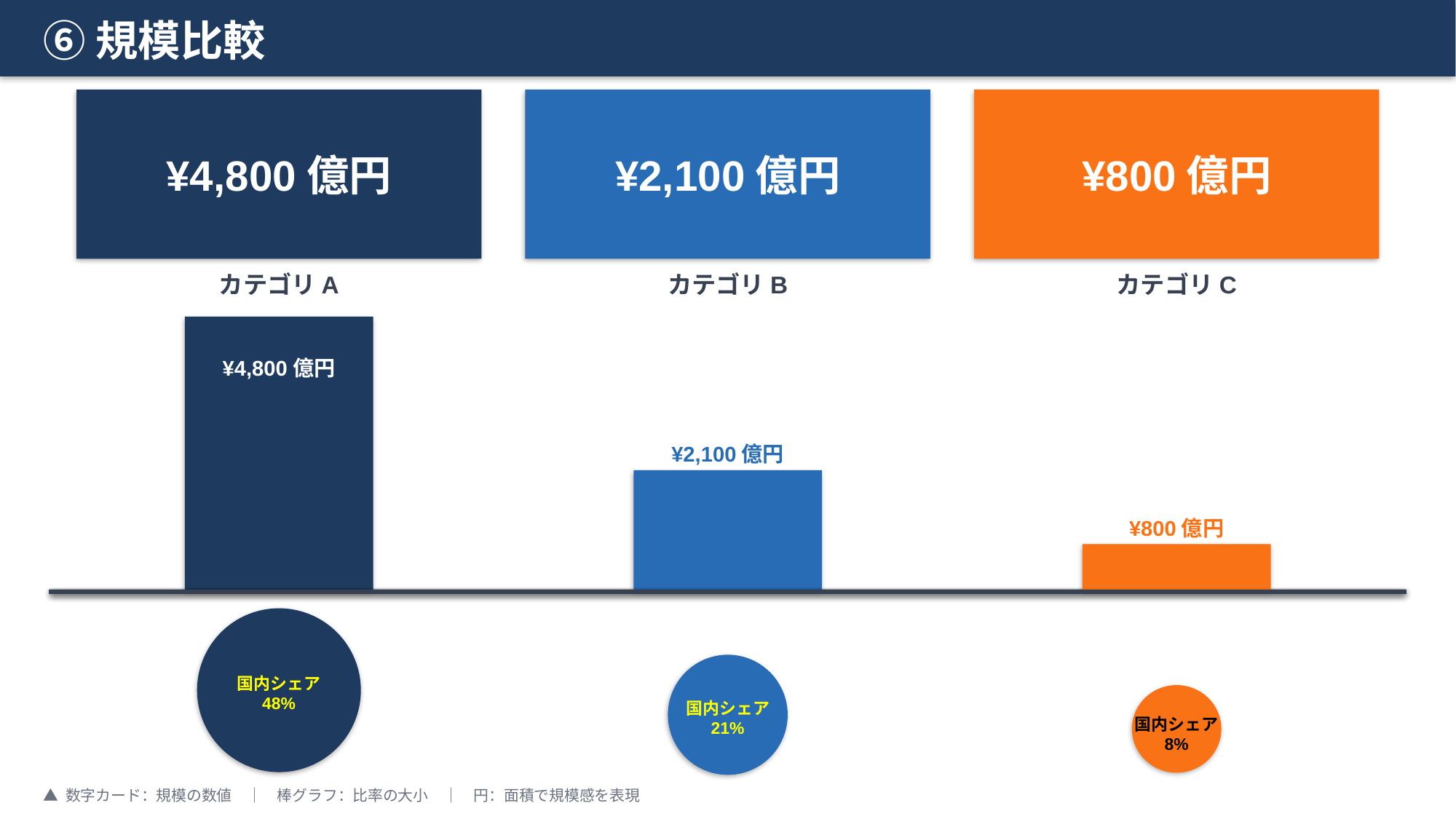

⑥規模比較

¥4,800億円
¥2,100億円
¥800億円
カテゴリA
カテゴリB
カテゴリC

¥4,800億円
¥2,100億円

¥800億円

国内シェア
48%

国内シェア
21%
国内シェア
8%
▲ 数字カード：規模の数値　｜　棒グラフ：比率の大小　｜　円：面積で規模感を表現